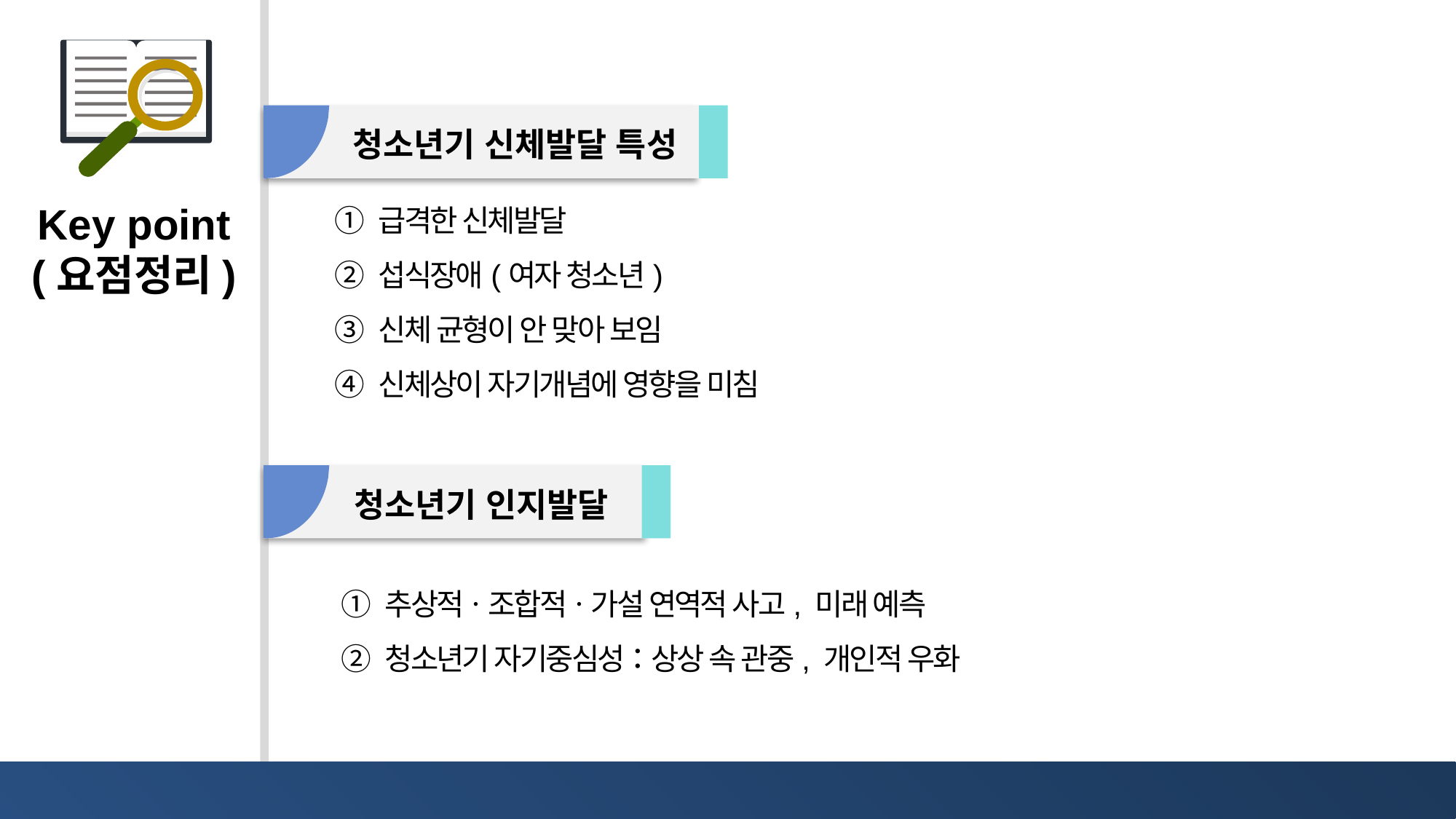

청소년기 신체발달 특성
① 급격한 신체발달
② 섭식장애(여자 청소년)
③ 신체 균형이 안 맞아 보임
④ 신체상이 자기개념에 영향을 미침

청소년기 인지발달
① 추상적ㆍ조합적ㆍ가설 연역적 사고, 미래 예측
② 청소년기 자기중심성：상상 속 관중, 개인적 우화